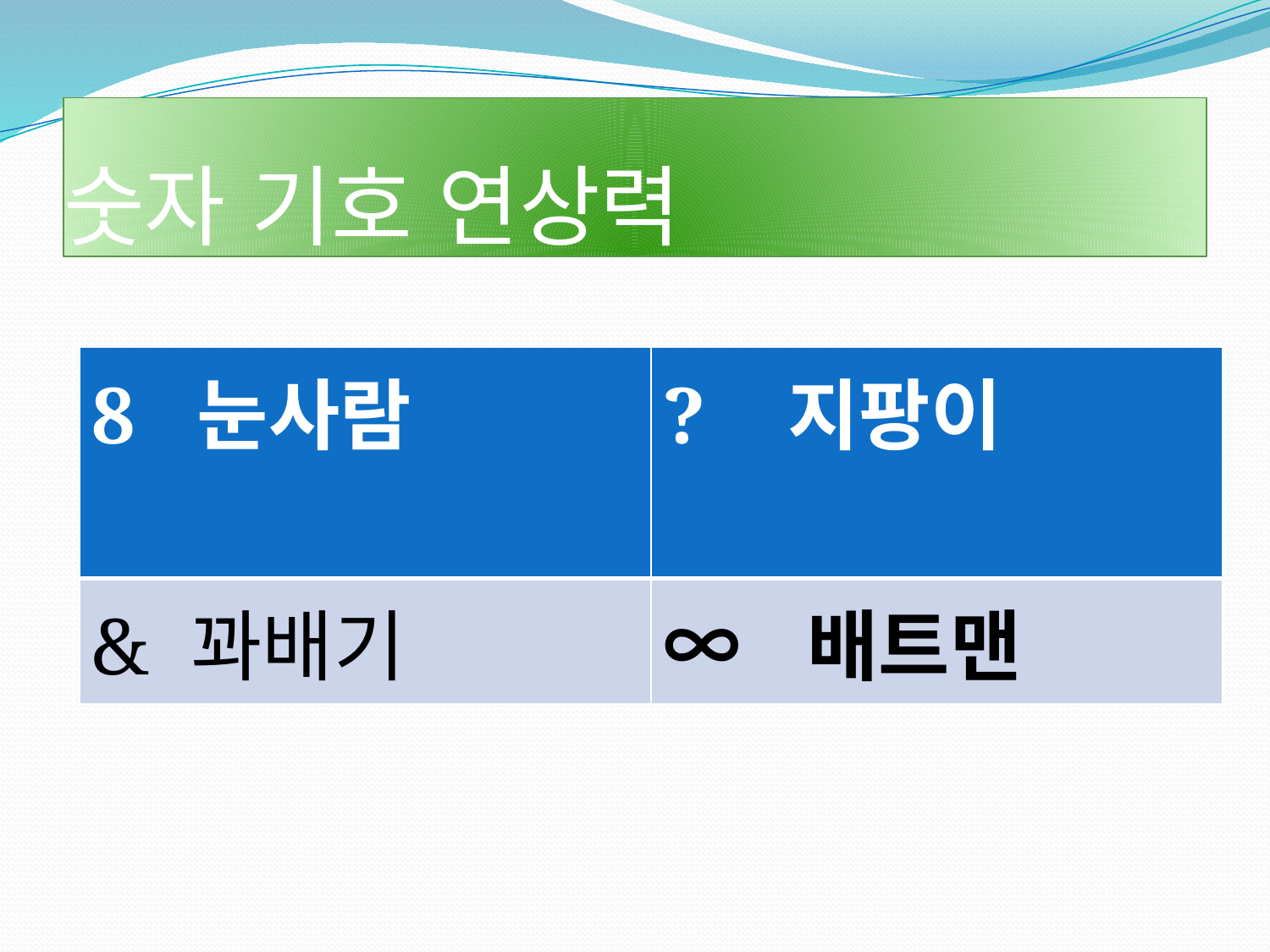

# 숫자 기호 연상력
| 8 눈사람 | ? 지팡이 |
| --- | --- |
| & 꽈배기 | ∞ 배트맨 |